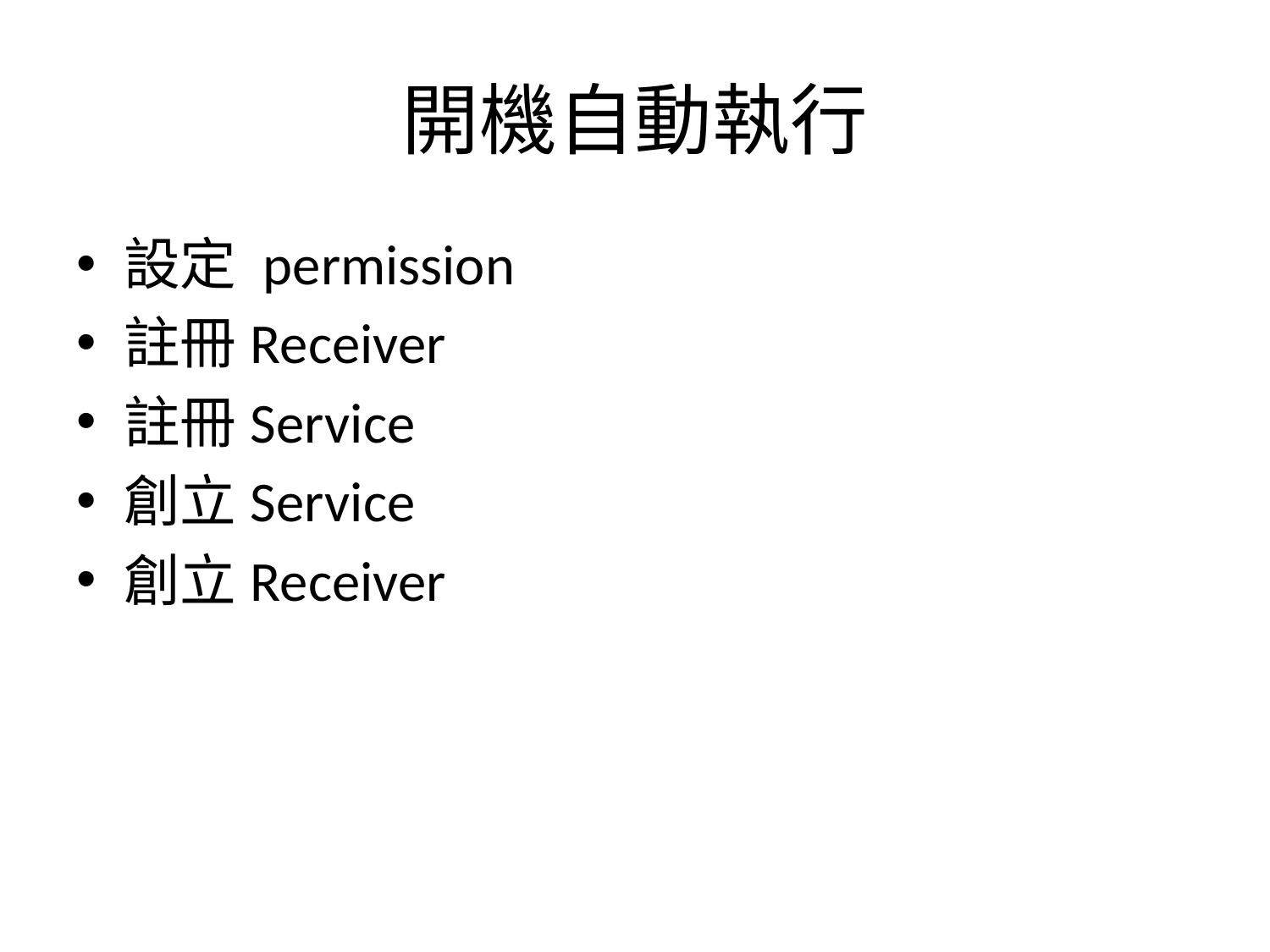

# 開機自動執行
設定 permission
註冊Receiver
註冊Service
創立Service
創立Receiver